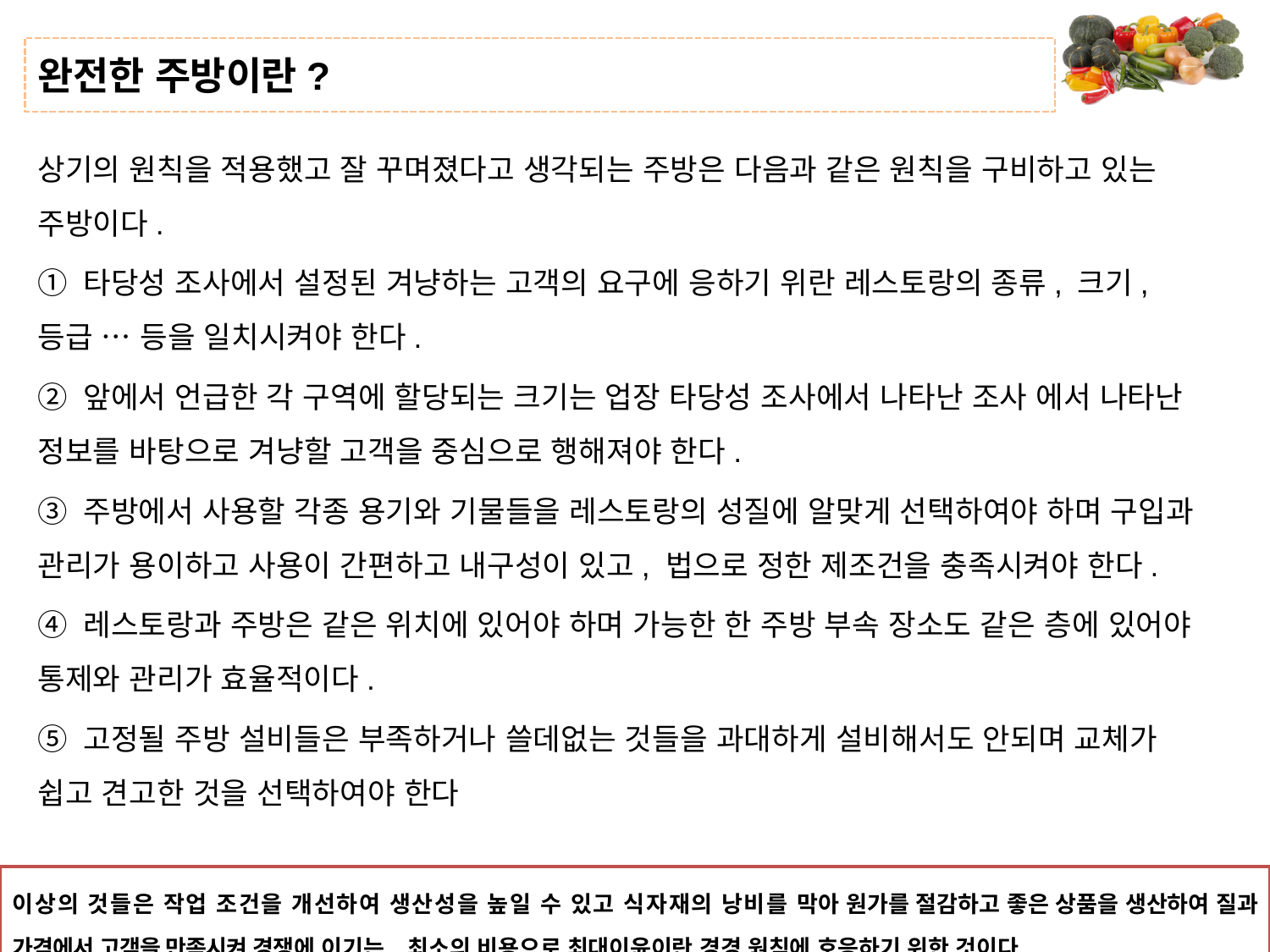

# 완전한 주방이란?
상기의 원칙을 적용했고 잘 꾸며졌다고 생각되는 주방은 다음과 같은 원칙을 구비하고 있는 주방이다.
① 타당성 조사에서 설정된 겨냥하는 고객의 요구에 응하기 위란 레스토랑의 종류, 크기, 등급 … 등을 일치시켜야 한다.
② 앞에서 언급한 각 구역에 할당되는 크기는 업장 타당성 조사에서 나타난 조사 에서 나타난 정보를 바탕으로 겨냥할 고객을 중심으로 행해져야 한다.
③ 주방에서 사용할 각종 용기와 기물들을 레스토랑의 성질에 알맞게 선택하여야 하며 구입과 관리가 용이하고 사용이 간편하고 내구성이 있고, 법으로 정한 제조건을 충족시켜야 한다.
④ 레스토랑과 주방은 같은 위치에 있어야 하며 가능한 한 주방 부속 장소도 같은 층에 있어야 통제와 관리가 효율적이다.
⑤ 고정될 주방 설비들은 부족하거나 쓸데없는 것들을 과대하게 설비해서도 안되며 교체가 쉽고 견고한 것을 선택하여야 한다

이상의 것들은 작업 조건을 개선하여 생산성을 높일 수 있고 식자재의 낭비를 막아 원가를 절감하고 좋은 상품을 생산하여 질과 가격에서 고객을 만족시켜 경쟁에 이기는, 최소의 비용으로 최대이윤이란 경경 원칙에 호응하기 위한 것이다.